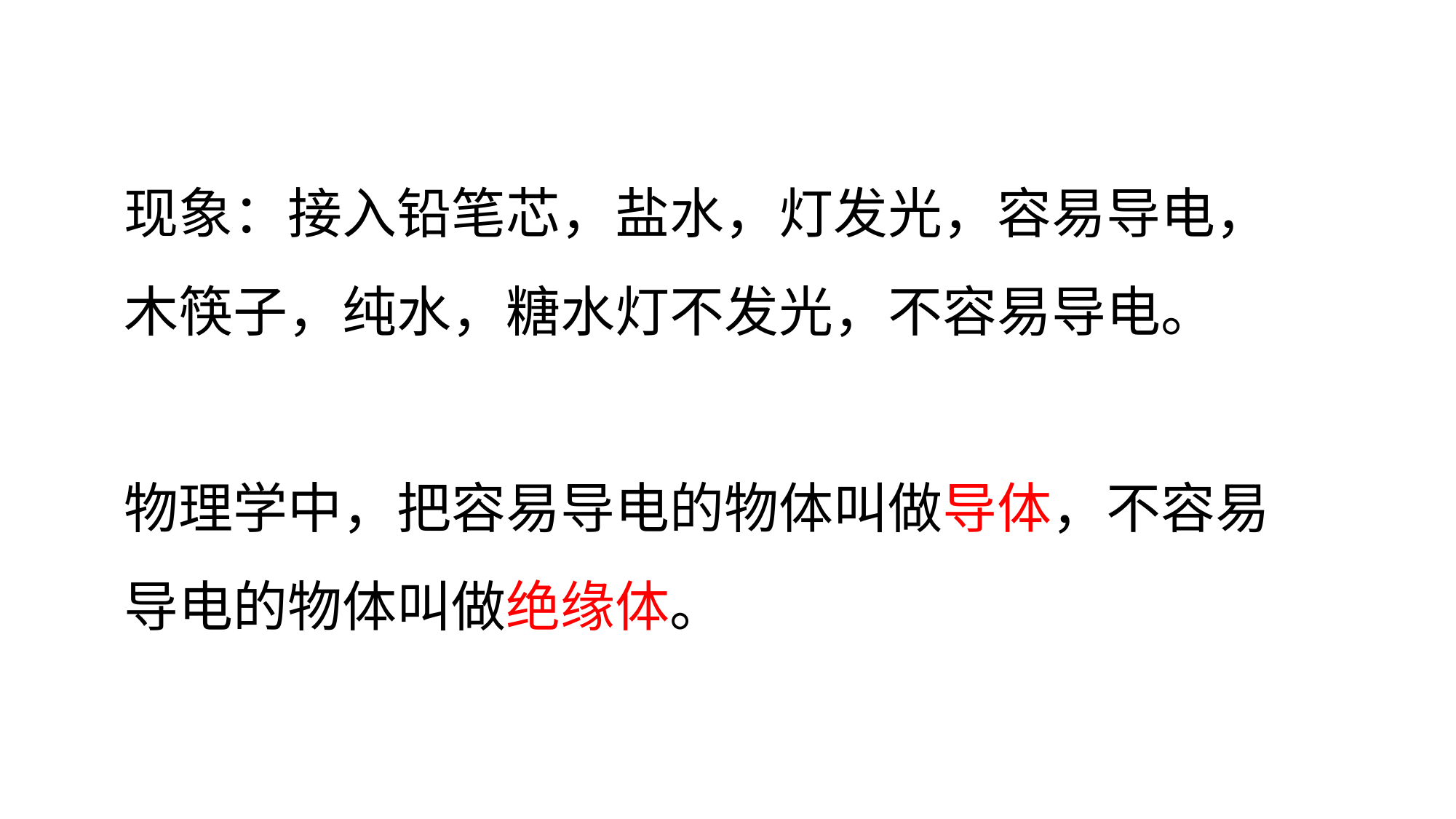

现象：接入铅笔芯，盐水，灯发光，容易导电，木筷子，纯水，糖水灯不发光，不容易导电。

物理学中，把容易导电的物体叫做导体，不容易导电的物体叫做绝缘体。